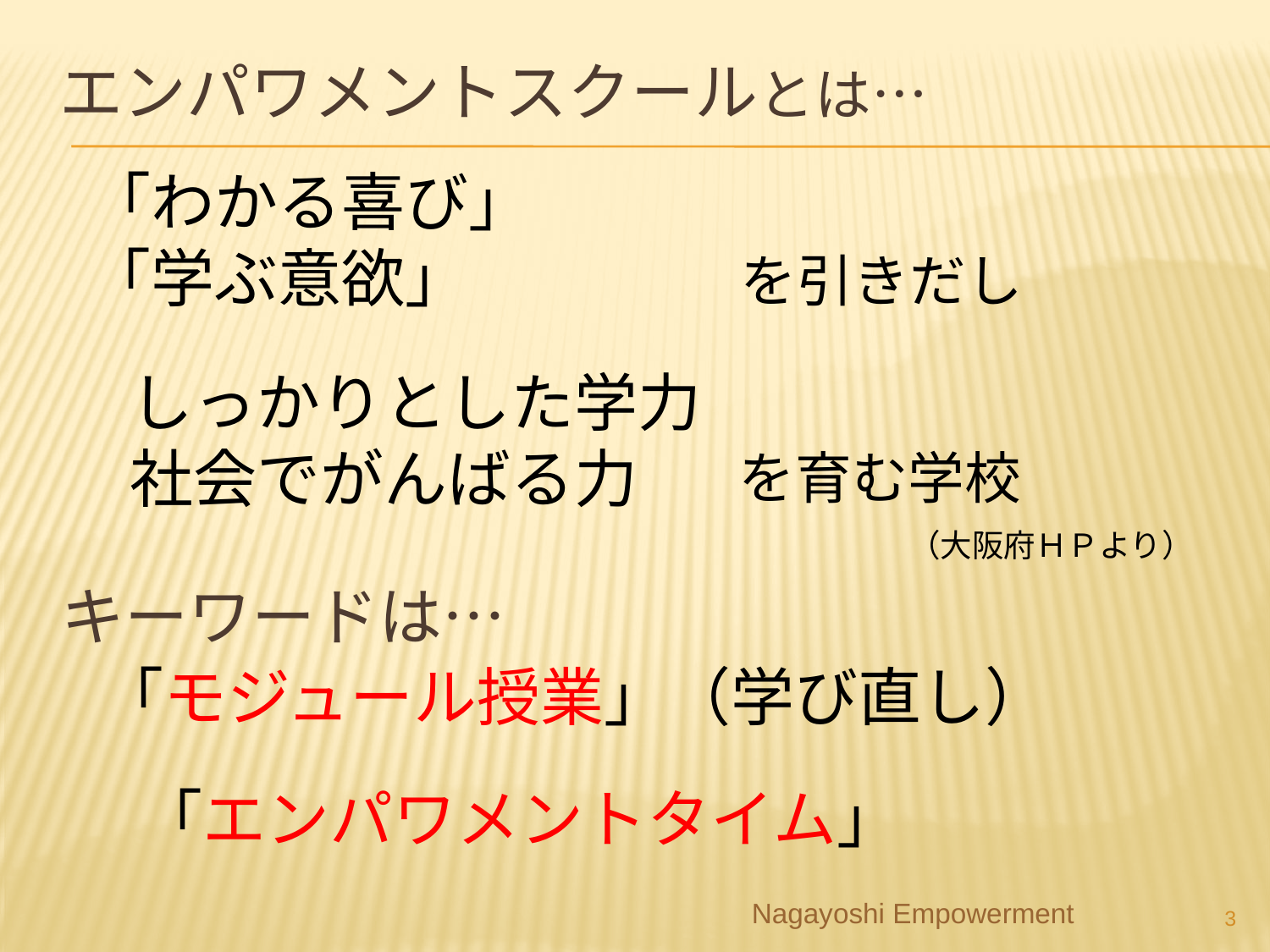

# エンパワメントスクールとは…
「わかる喜び」
「学ぶ意欲」
を引きだし
しっかりとした学力
社会でがんばる力
を育む学校
（大阪府ＨＰより）
キーワードは…
「モジュール授業」（学び直し）
「エンパワメントタイム」

3